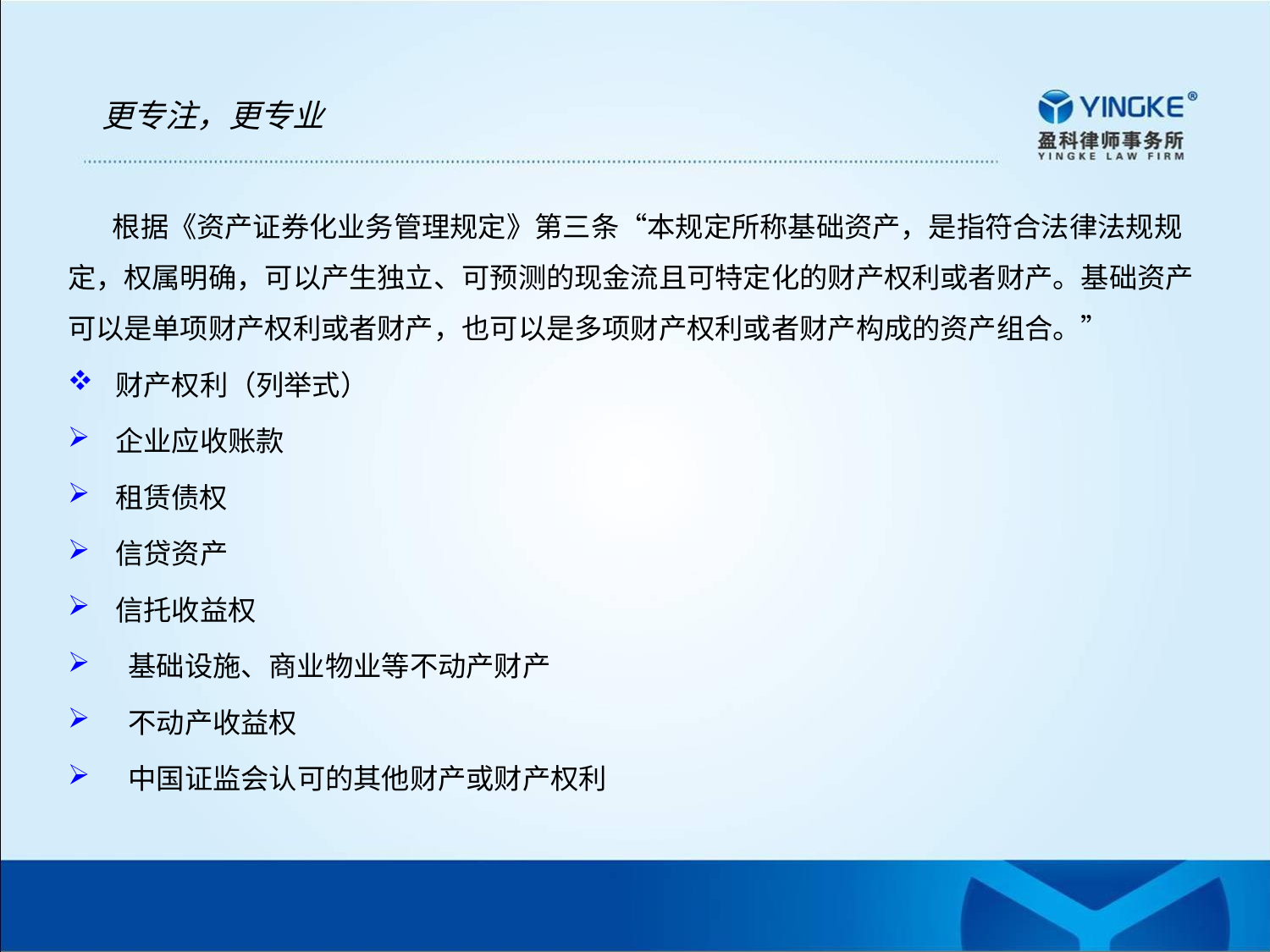

更专注，更专业
      根据《资产证券化业务管理规定》第三条“本规定所称基础资产，是指符合法律法规规定，权属明确，可以产生独立、可预测的现金流且可特定化的财产权利或者财产。基础资产可以是单项财产权利或者财产，也可以是多项财产权利或者财产构成的资产组合。”
财产权利（列举式）
企业应收账款
租赁债权
信贷资产
信托收益权
 基础设施、商业物业等不动产财产
 不动产收益权
 中国证监会认可的其他财产或财产权利